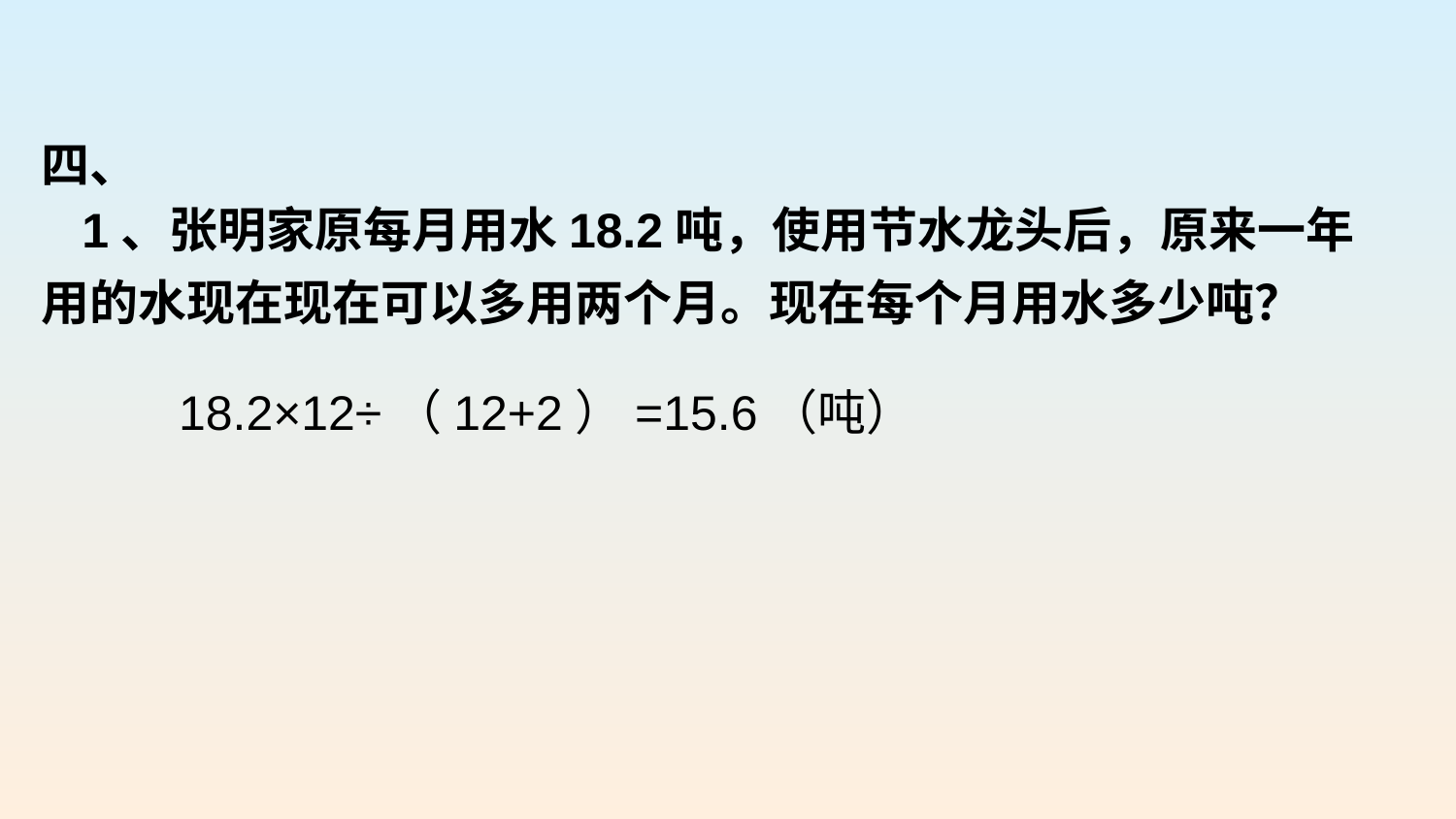

四、
   1、张明家原每月用水18.2吨，使用节水龙头后，原来一年用的水现在现在可以多用两个月。现在每个月用水多少吨？
18.2×12÷（12+2）=15.6（吨）